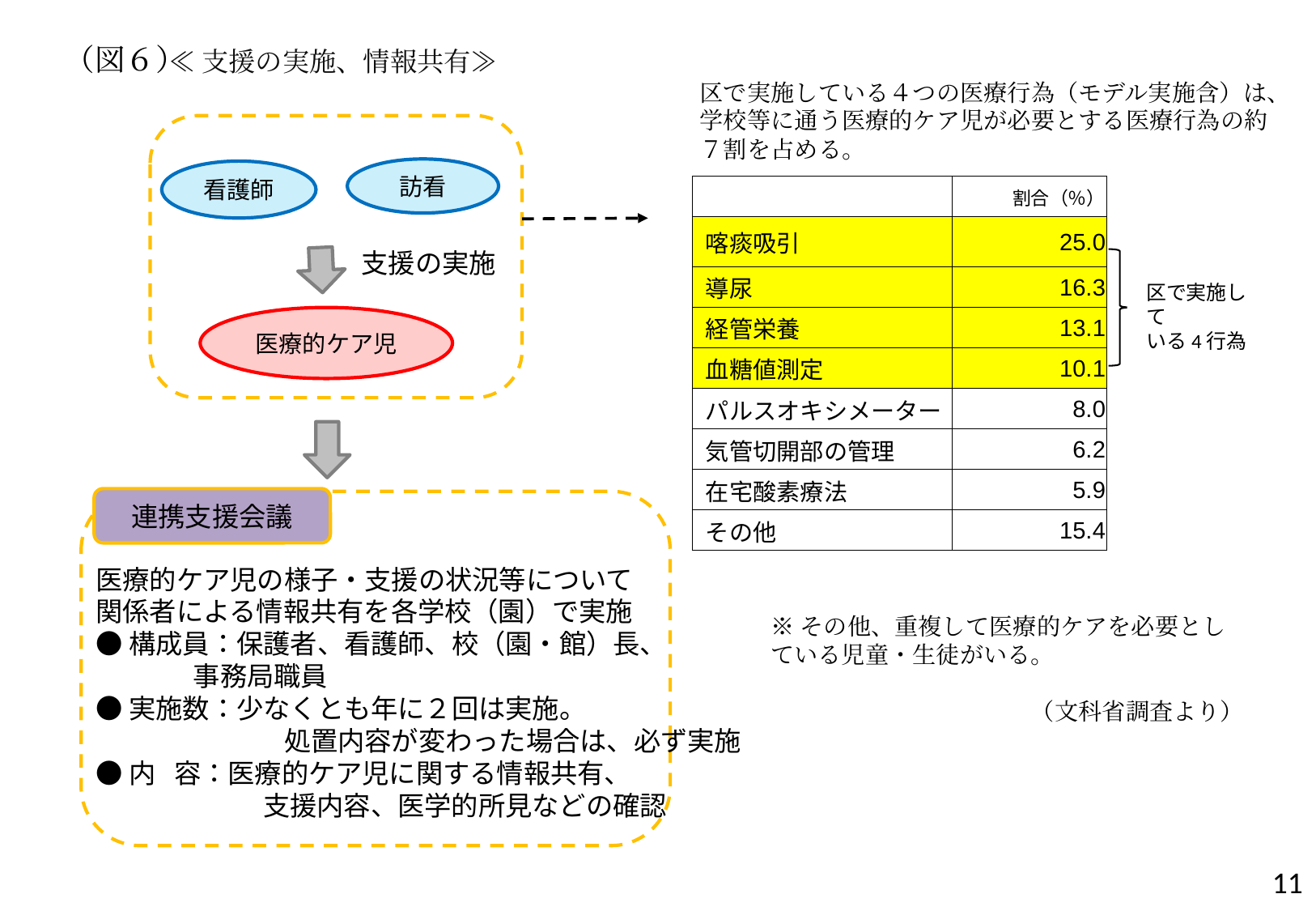

（図６）
≪支援の実施、情報共有≫
区で実施している４つの医療行為（モデル実施含）は、学校等に通う医療的ケア児が必要とする医療行為の約７割を占める。

訪看
看護師
|  | 割合（％） |
| --- | --- |
| 喀痰吸引 | 25.0 |
| 導尿 | 16.3 |
| 経管栄養 | 13.1 |
| 血糖値測定 | 10.1 |
| パルスオキシメーター | 8.0 |
| 気管切開部の管理 | 6.2 |
| 在宅酸素療法 | 5.9 |
| その他 | 15.4 |
支援の実施

区で実施して
いる4行為
医療的ケア児

連携支援会議

医療的ケア児の様子・支援の状況等について
関係者による情報共有を各学校（園）で実施
●構成員：保護者、看護師、校（園・館）長、
               事務局職員
●実施数：少なくとも年に２回は実施。
　　　　　　　処置内容が変わった場合は、必ず実施
●内   容：医療的ケア児に関する情報共有、
　　　　　　 支援内容、医学的所見などの確認

※その他、重複して医療的ケアを必要としている児童・生徒がいる。

　　　　　　　　　　　（文科省調査より）

11